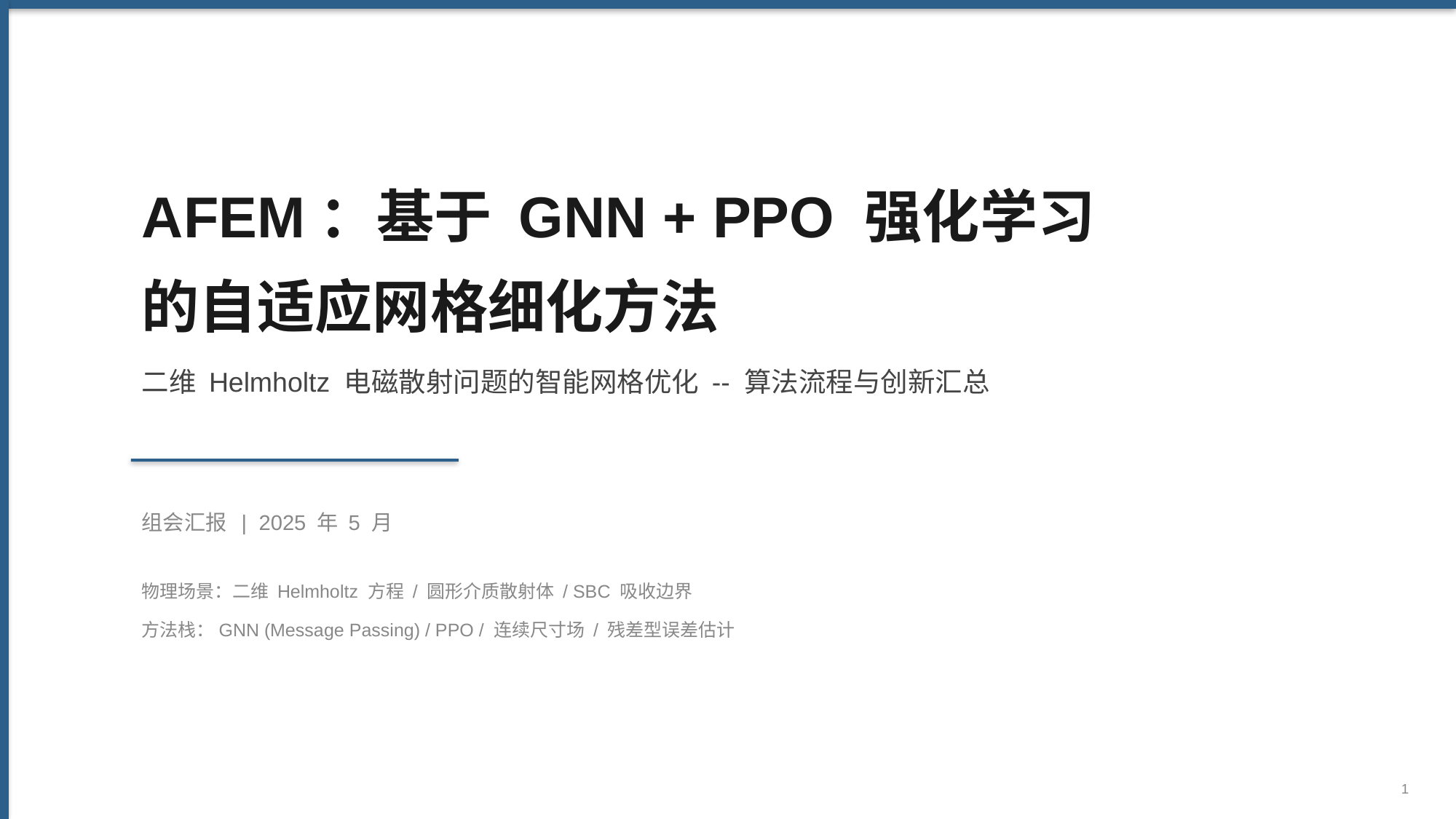

AFEM：基于 GNN + PPO 强化学习
的自适应网格细化方法
二维 Helmholtz 电磁散射问题的智能网格优化 -- 算法流程与创新汇总

组会汇报  |  2025 年 5 月

物理场景：二维 Helmholtz 方程 / 圆形介质散射体 / SBC 吸收边界
方法栈：GNN (Message Passing) / PPO / 连续尺寸场 / 残差型误差估计
1